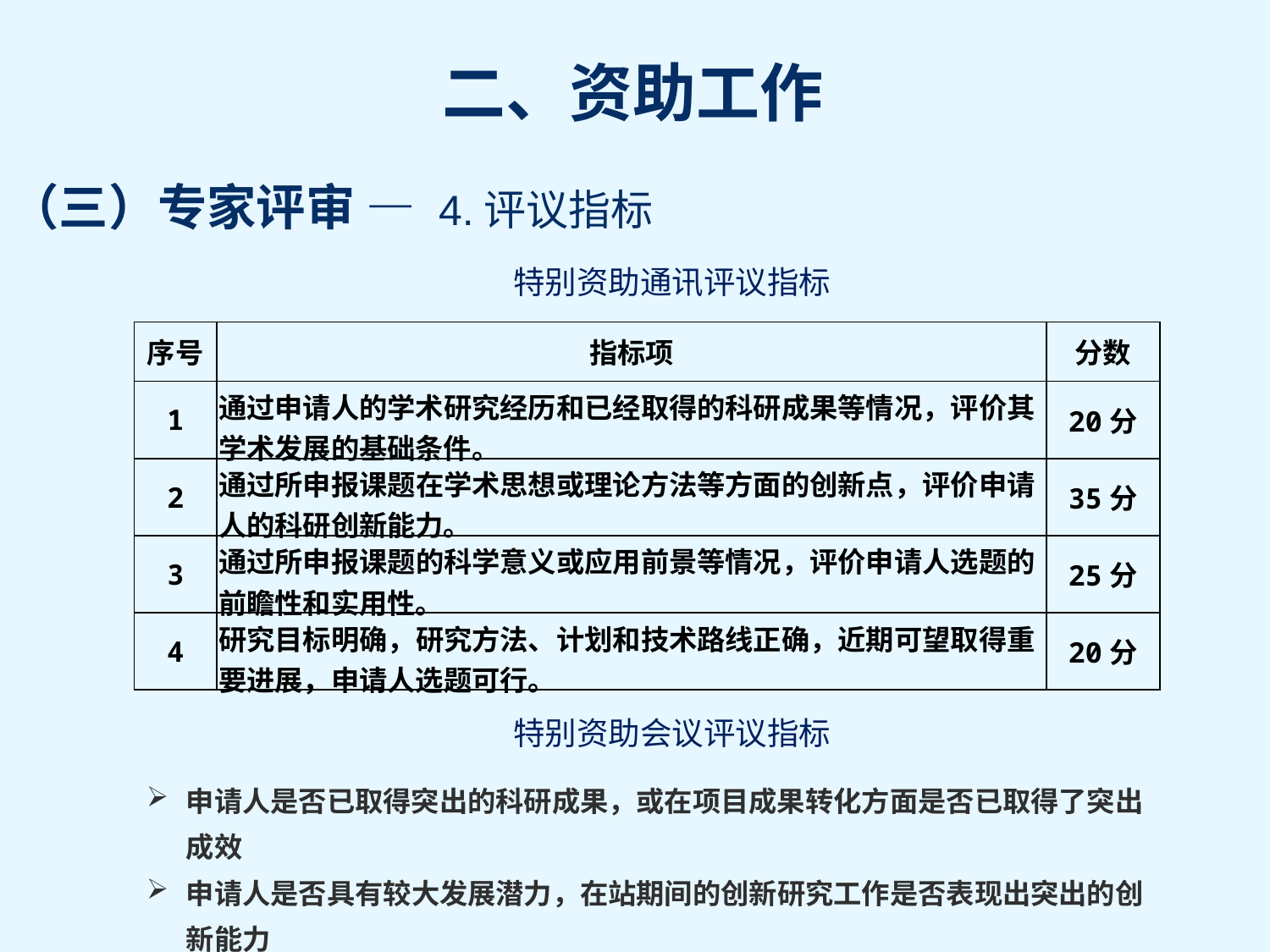

（三）专家评审 — 4.评议指标
特别资助通讯评议指标
| 序号 | 指标项 | 分数 |
| --- | --- | --- |
| 1 | 通过申请人的学术研究经历和已经取得的科研成果等情况，评价其学术发展的基础条件。 | 20分 |
| 2 | 通过所申报课题在学术思想或理论方法等方面的创新点，评价申请人的科研创新能力。 | 35分 |
| 3 | 通过所申报课题的科学意义或应用前景等情况，评价申请人选题的前瞻性和实用性。 | 25分 |
| 4 | 研究目标明确，研究方法、计划和技术路线正确，近期可望取得重要进展，申请人选题可行。 | 20分 |
特别资助会议评议指标
申请人是否已取得突出的科研成果，或在项目成果转化方面是否已取得了突出成效
申请人是否具有较大发展潜力，在站期间的创新研究工作是否表现出突出的创新能力